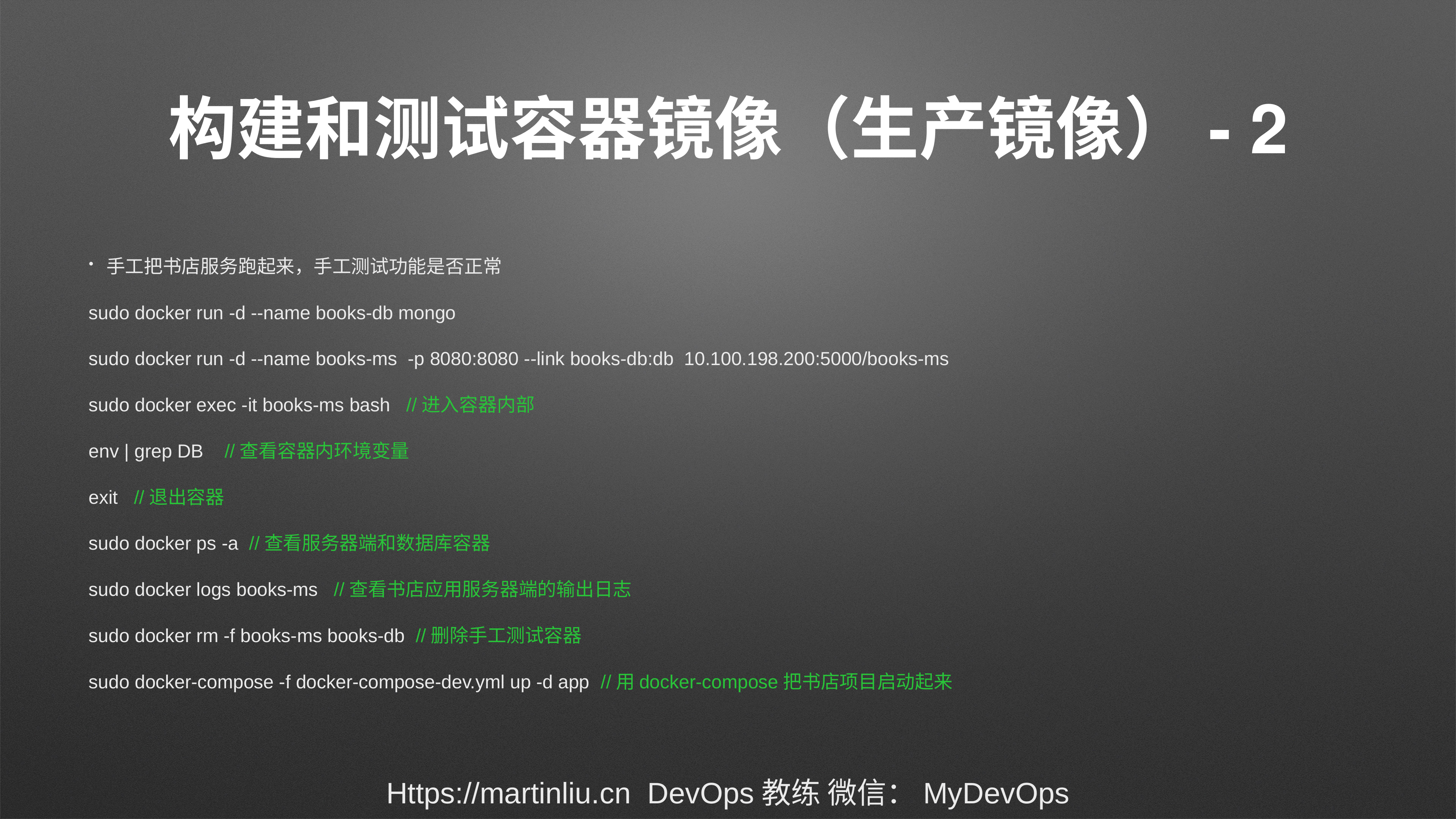

# 构建和测试容器镜像（生产镜像）- 2
手工把书店服务跑起来，手工测试功能是否正常
sudo docker run -d --name books-db mongo
sudo docker run -d --name books-ms  -p 8080:8080 --link books-db:db  10.100.198.200:5000/books-ms
sudo docker exec -it books-ms bash   //进入容器内部
env | grep DB    //查看容器内环境变量
exit   //退出容器
sudo docker ps -a  //查看服务器端和数据库容器
sudo docker logs books-ms   //查看书店应用服务器端的输出日志
sudo docker rm -f books-ms books-db  //删除手工测试容器
sudo docker-compose -f docker-compose-dev.yml up -d app  //用docker-compose把书店项目启动起来